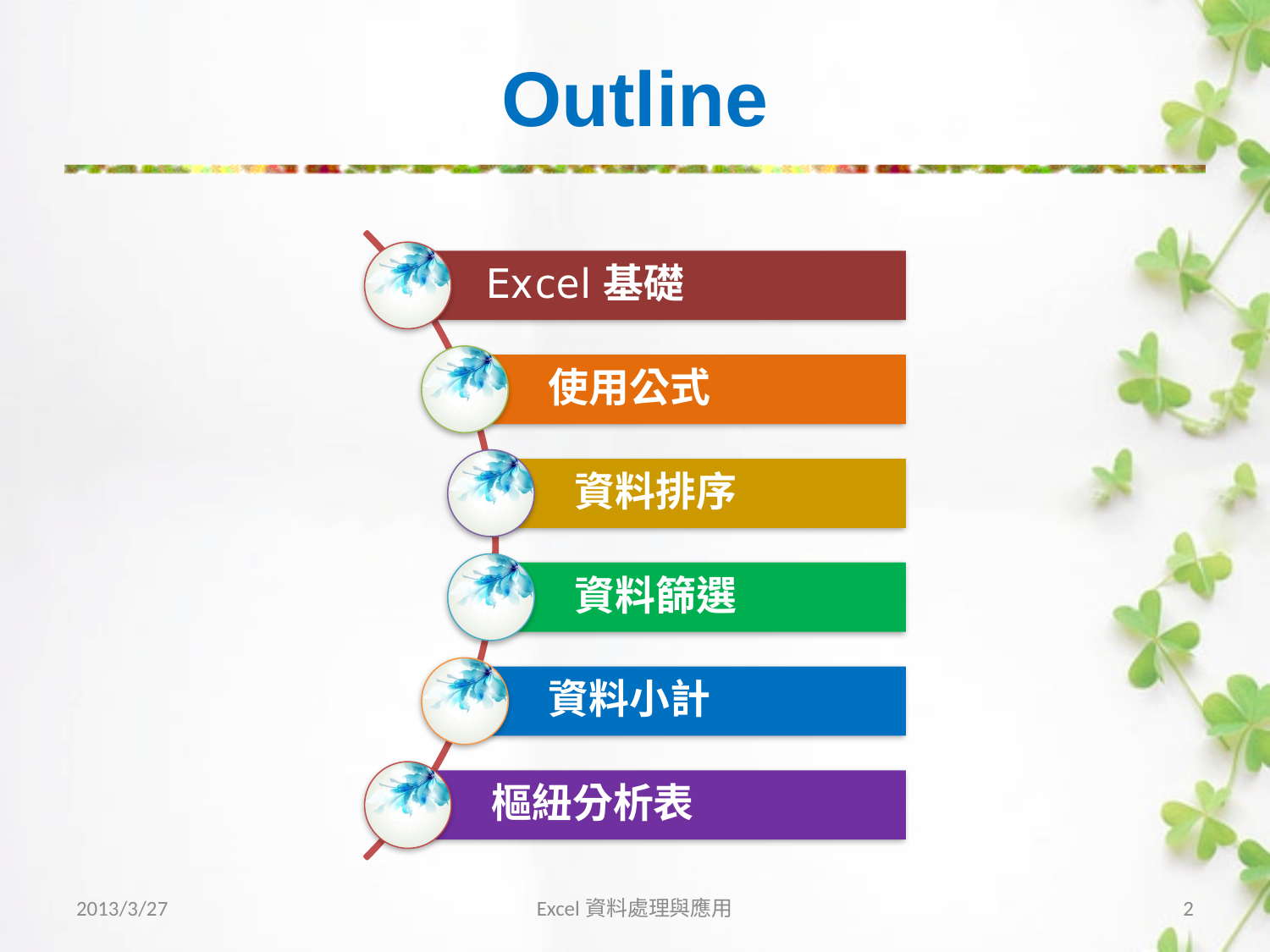

# Outline
  Excel基礎
  使用公式
  資料排序
  資料篩選
  資料小計
  樞紐分析表
2013/3/27
Excel資料處理與應用
2